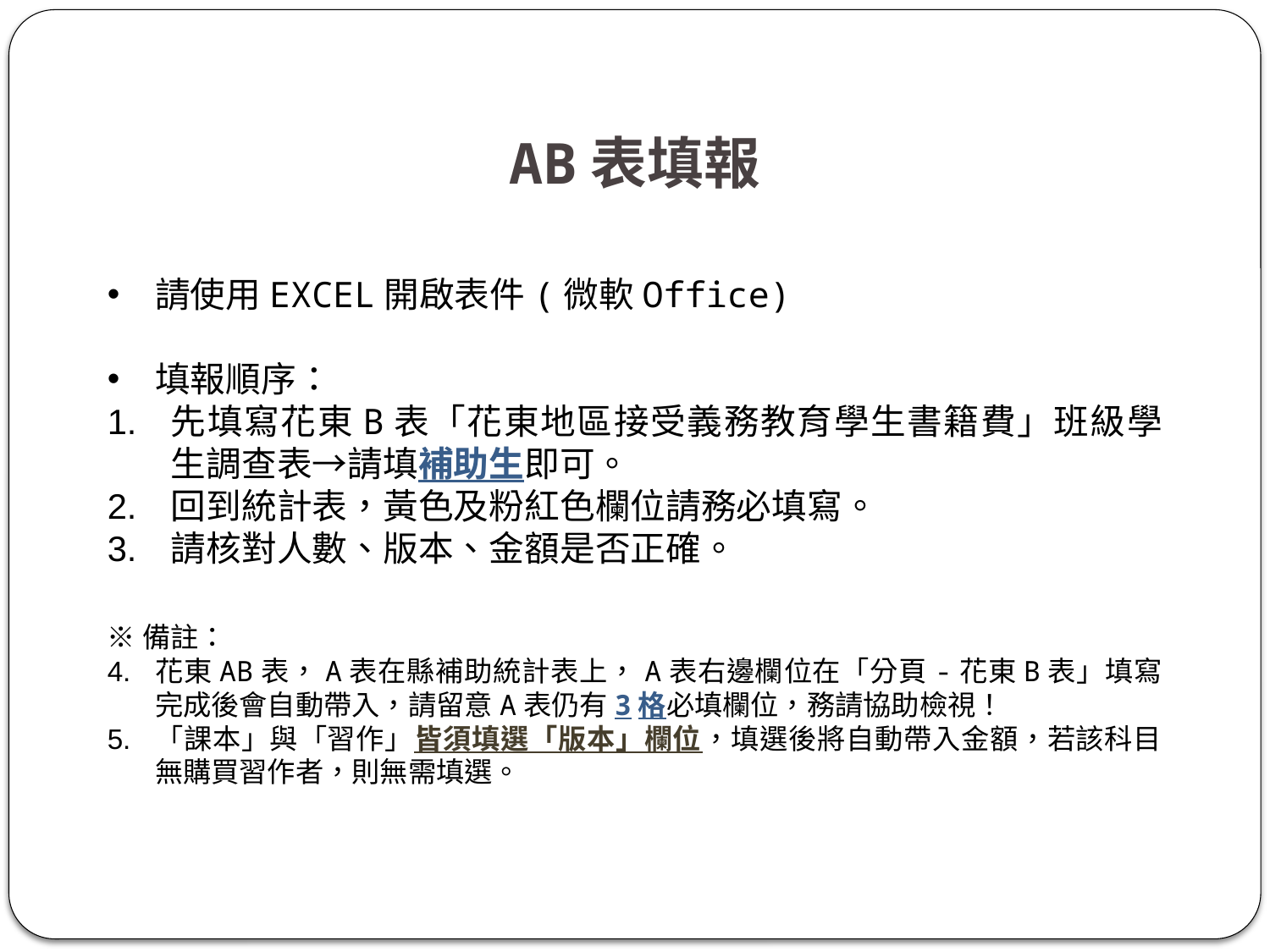

AB表填報
請使用EXCEL開啟表件(微軟Office)

填報順序：
先填寫花東B表「花東地區接受義務教育學生書籍費」班級學生調查表→請填補助生即可。
回到統計表，黃色及粉紅色欄位請務必填寫。
請核對人數、版本、金額是否正確。

※備註：
花東AB表，A表在縣補助統計表上，A表右邊欄位在「分頁-花東B表」填寫完成後會自動帶入，請留意A表仍有3格必填欄位，務請協助檢視！
「課本」與「習作」皆須填選「版本」欄位，填選後將自動帶入金額，若該科目無購買習作者，則無需填選。